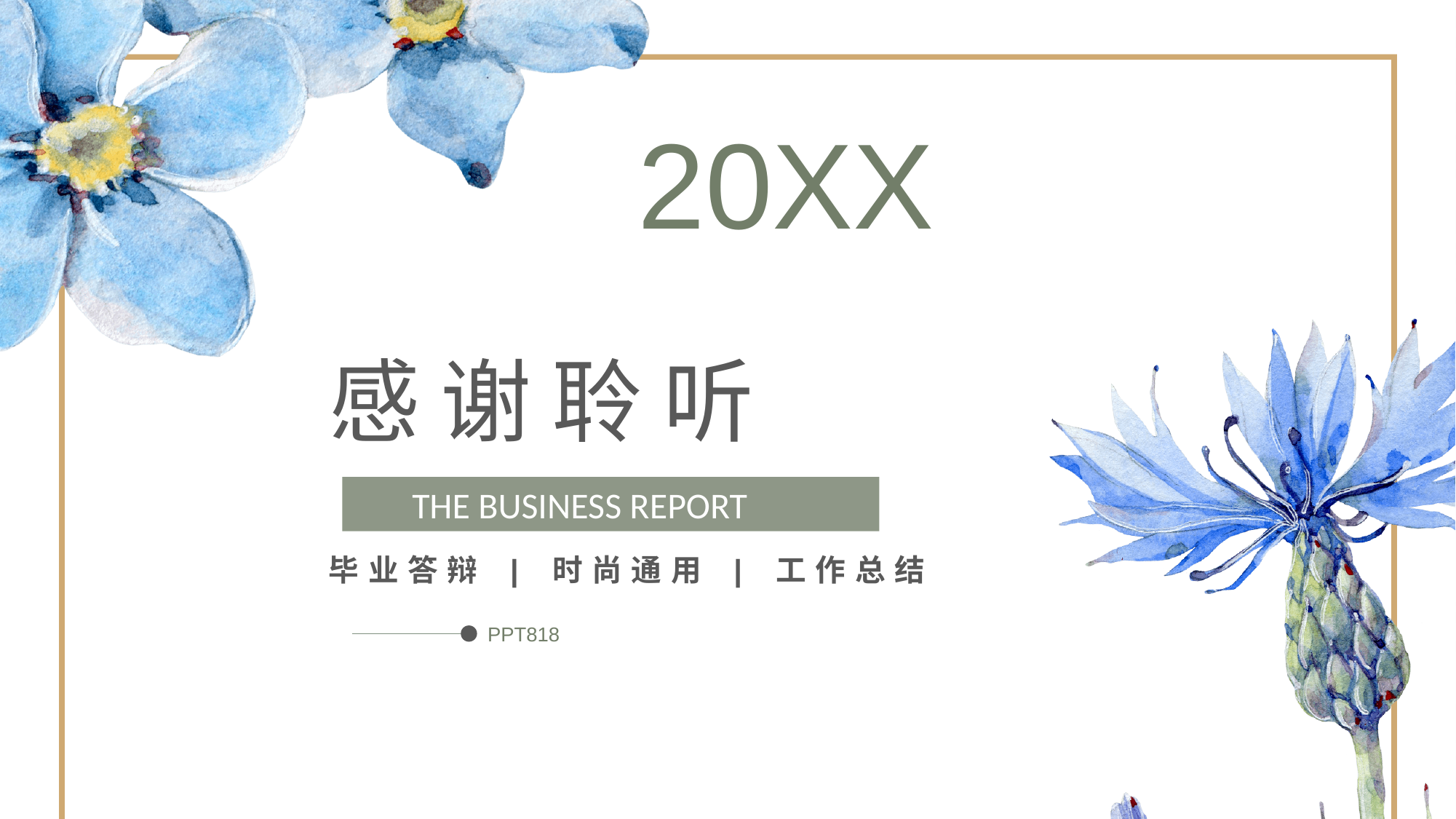

20XX
感 谢 聆 听
    THE BUSINESS REPORT
毕业答辩 | 时尚通用 | 工作总结
PPT818